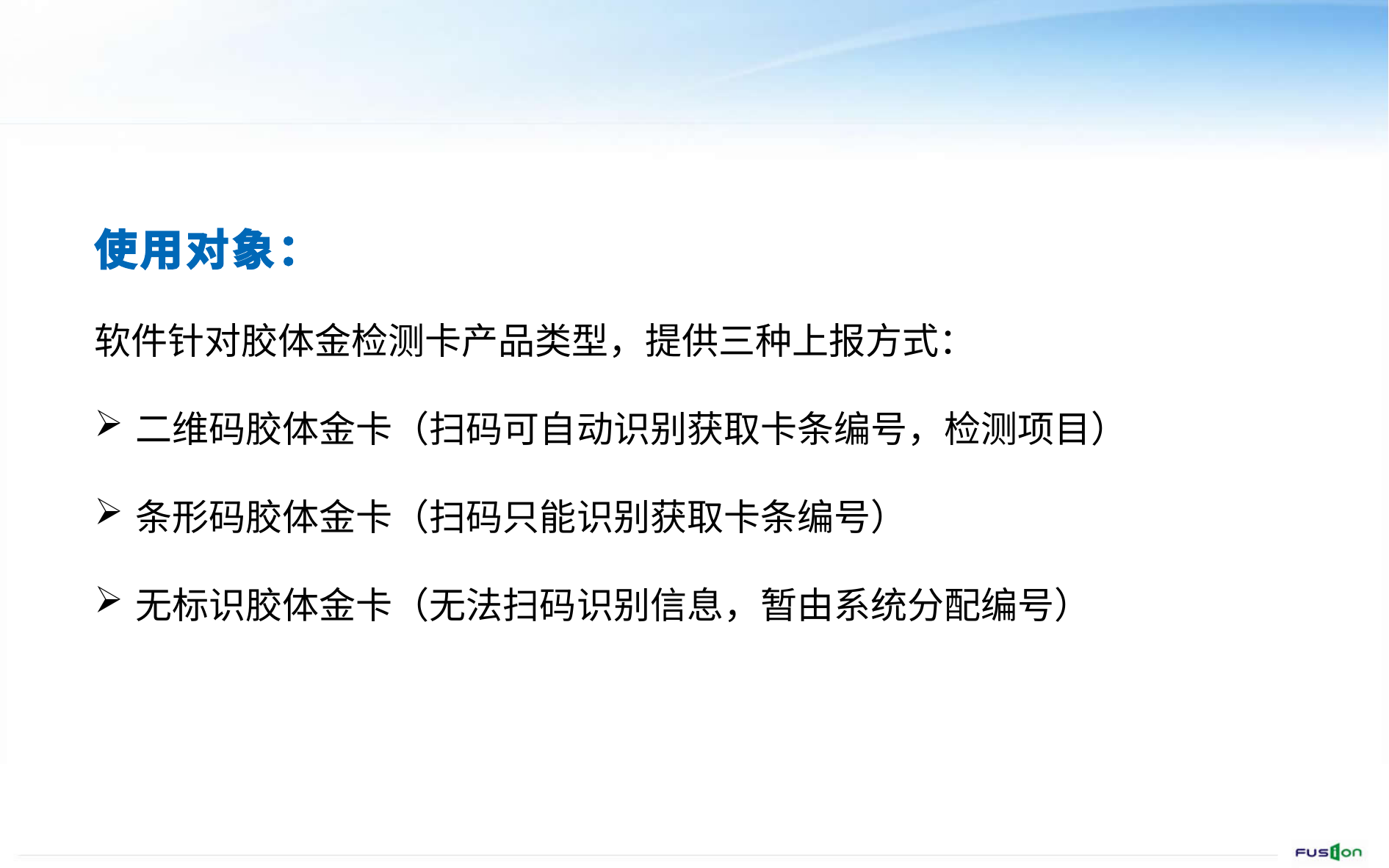

使用对象：
软件针对胶体金检测卡产品类型，提供三种上报方式：
二维码胶体金卡（扫码可自动识别获取卡条编号，检测项目）
条形码胶体金卡（扫码只能识别获取卡条编号）
无标识胶体金卡（无法扫码识别信息，暂由系统分配编号）